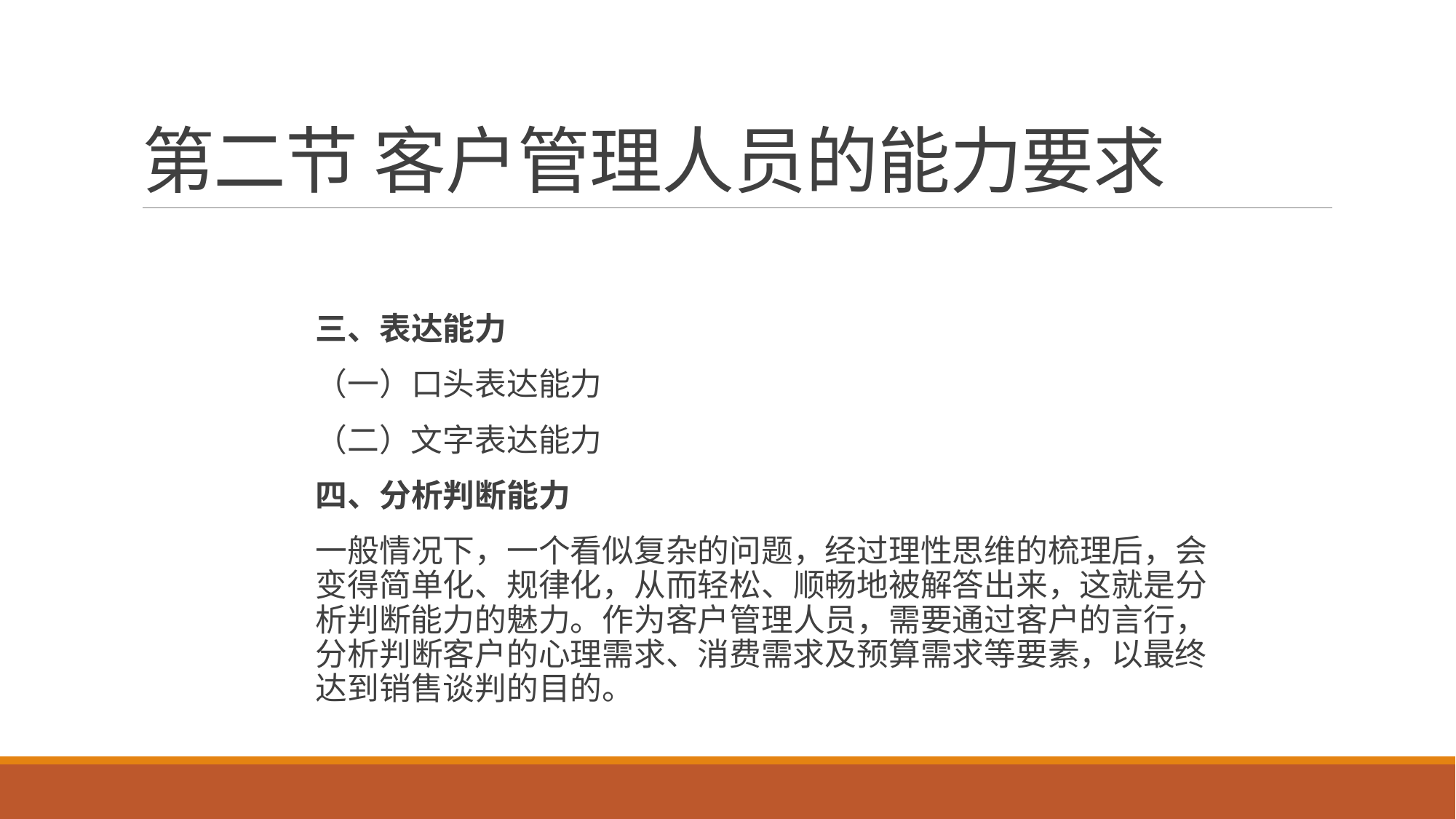

# 第二节 客户管理人员的能力要求
三、表达能力
（一）口头表达能力
（二）文字表达能力
四、分析判断能力
一般情况下，一个看似复杂的问题，经过理性思维的梳理后，会变得简单化、规律化，从而轻松、顺畅地被解答出来，这就是分析判断能力的魅力。作为客户管理人员，需要通过客户的言行，分析判断客户的心理需求、消费需求及预算需求等要素，以最终达到销售谈判的目的。